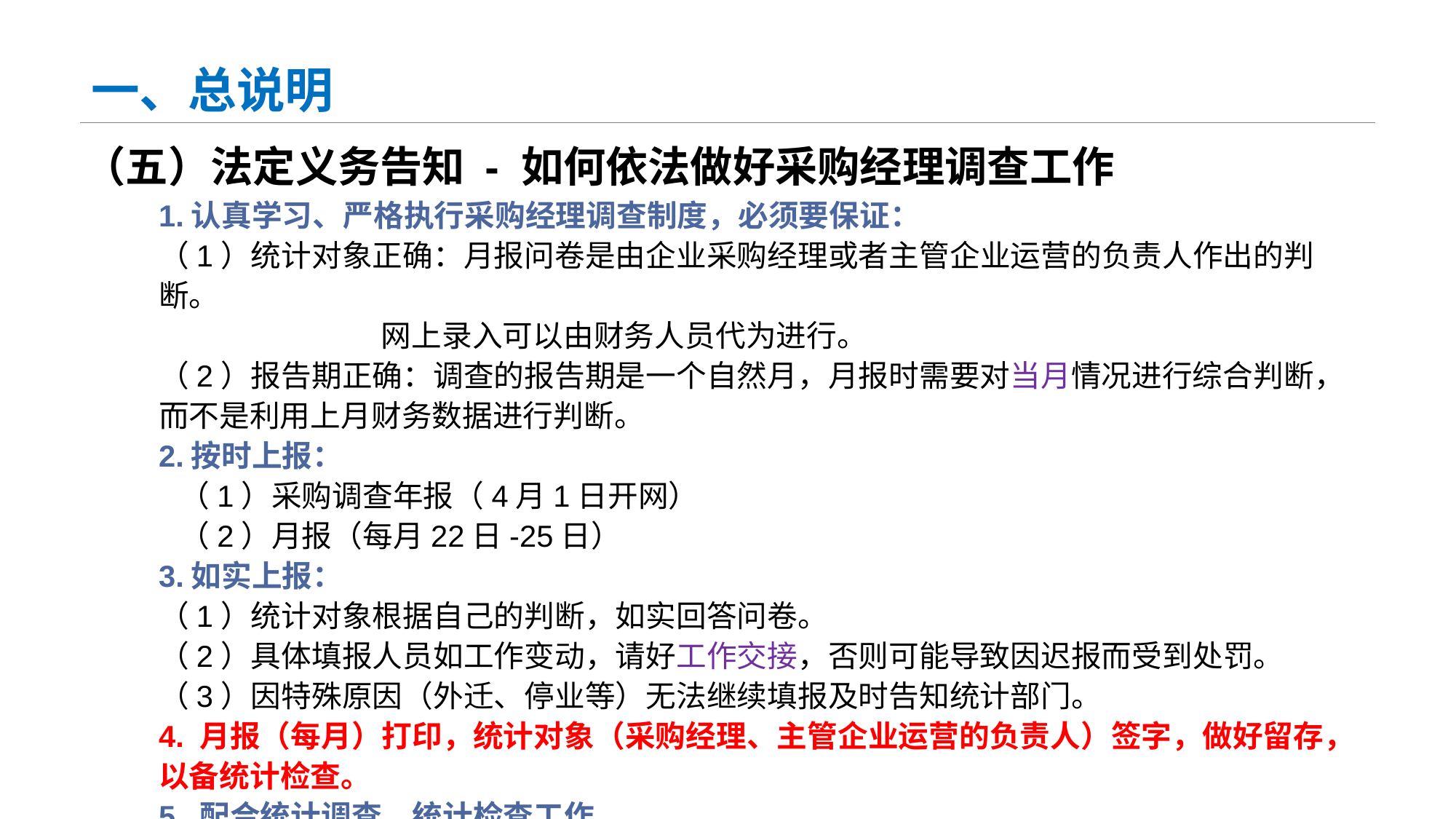

10
# 一、总说明
（五）法定义务告知 - 如何依法做好采购经理调查工作
1.认真学习、严格执行采购经理调查制度，必须要保证：
（1）统计对象正确：月报问卷是由企业采购经理或者主管企业运营的负责人作出的判断。
                                网上录入可以由财务人员代为进行。
（2）报告期正确：调查的报告期是一个自然月，月报时需要对当月情况进行综合判断，而不是利用上月财务数据进行判断。
2.按时上报：
  （1）采购调查年报（4月1日开网）
  （2）月报（每月22日-25日）
3.如实上报：
（1）统计对象根据自己的判断，如实回答问卷。
（2）具体填报人员如工作变动，请好工作交接，否则可能导致因迟报而受到处罚。
（3）因特殊原因（外迁、停业等）无法继续填报及时告知统计部门。
4. 月报（每月）打印，统计对象（采购经理、主管企业运营的负责人）签字，做好留存，以备统计检查。
5. 配合统计调查、统计检查工作